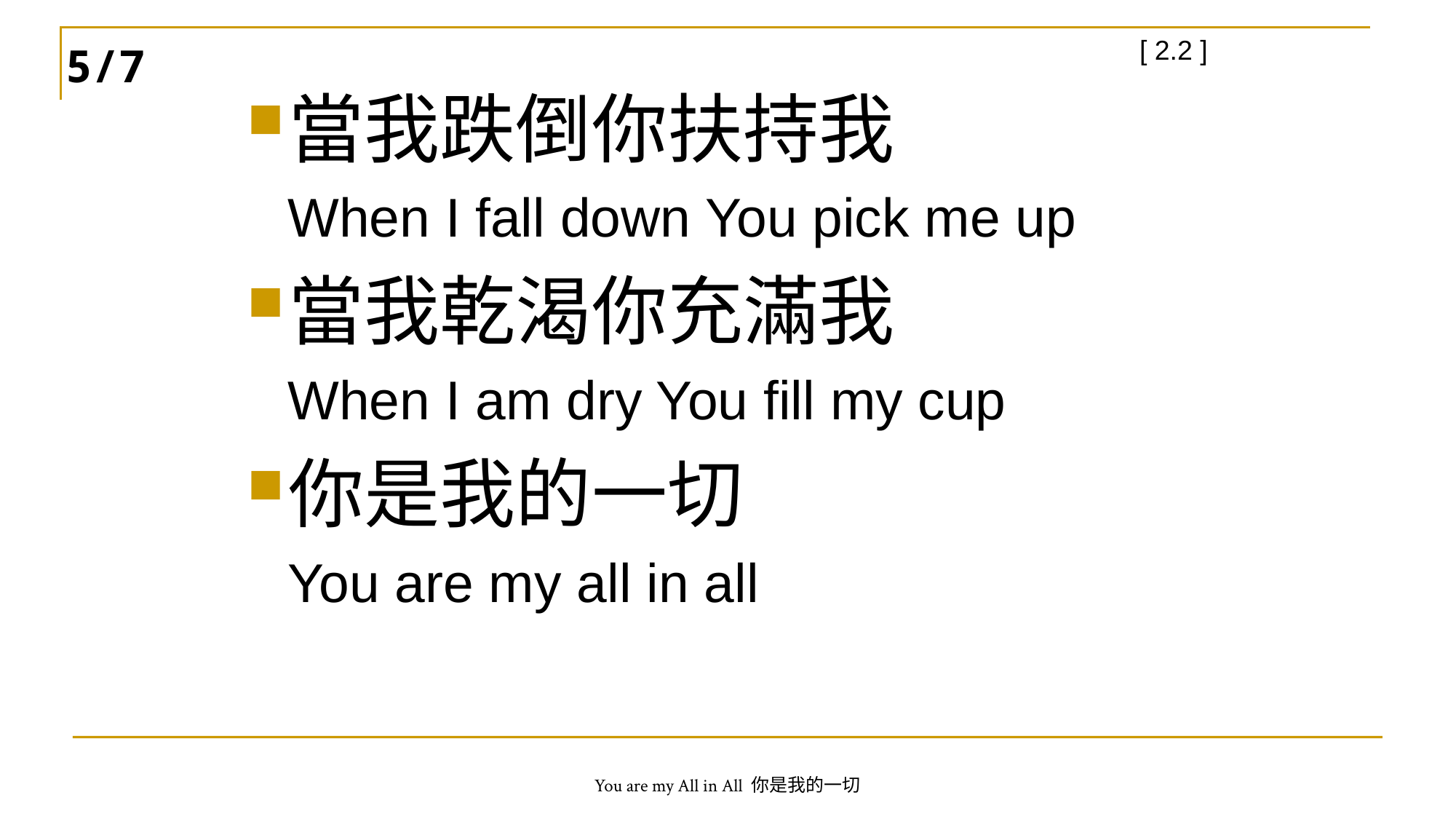

[ 2.2 ]
當我跌倒你扶持我
   When I fall down You pick me up
當我乾渴你充滿我
   When I am dry You fill my cup
你是我的一切
   You are my all in all
5/7
You are my All in All 你是我的一切